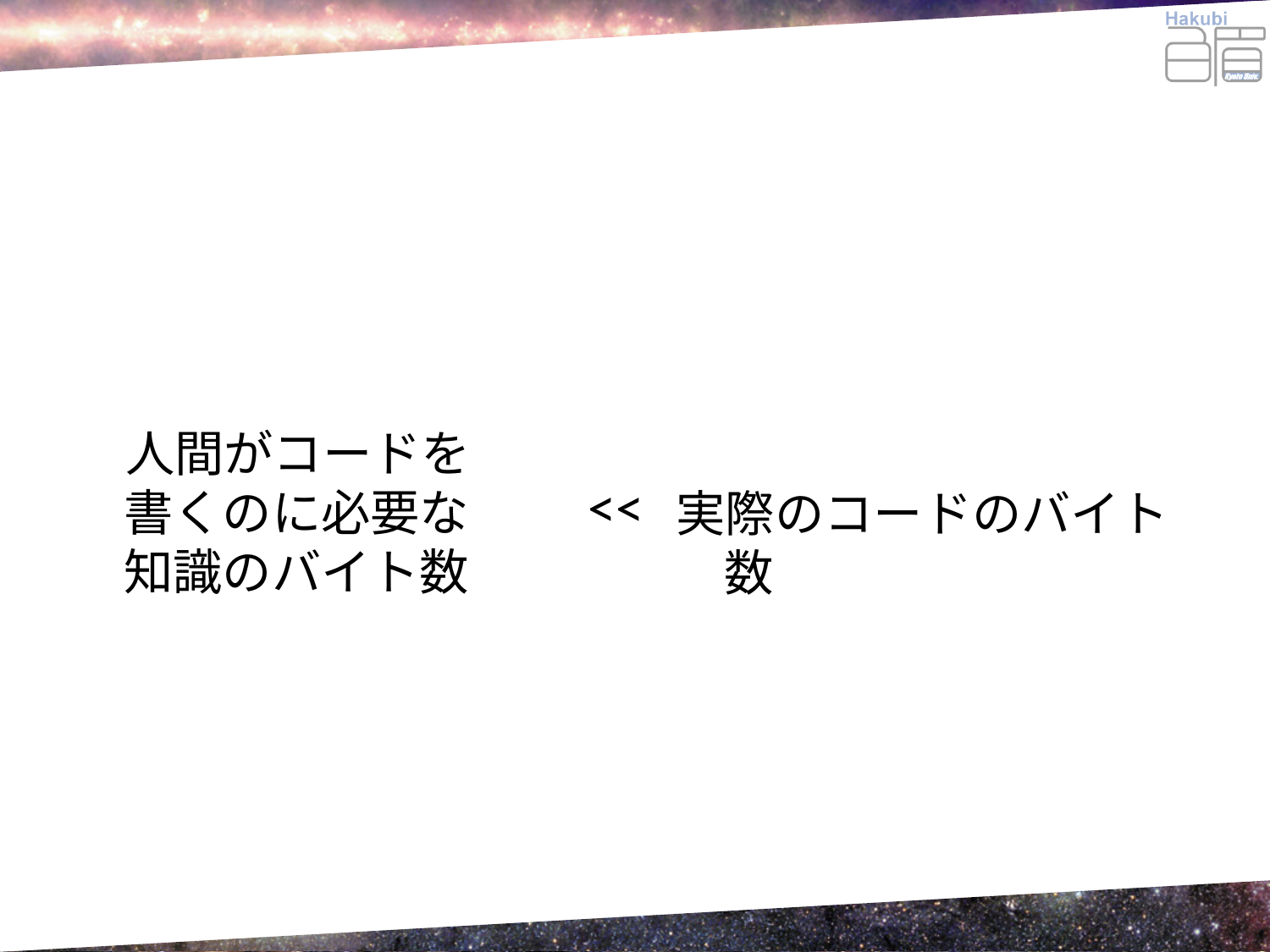

#
　人間がコードを書くのに必要な知識のバイト数
<<
実際のコードのバイト数